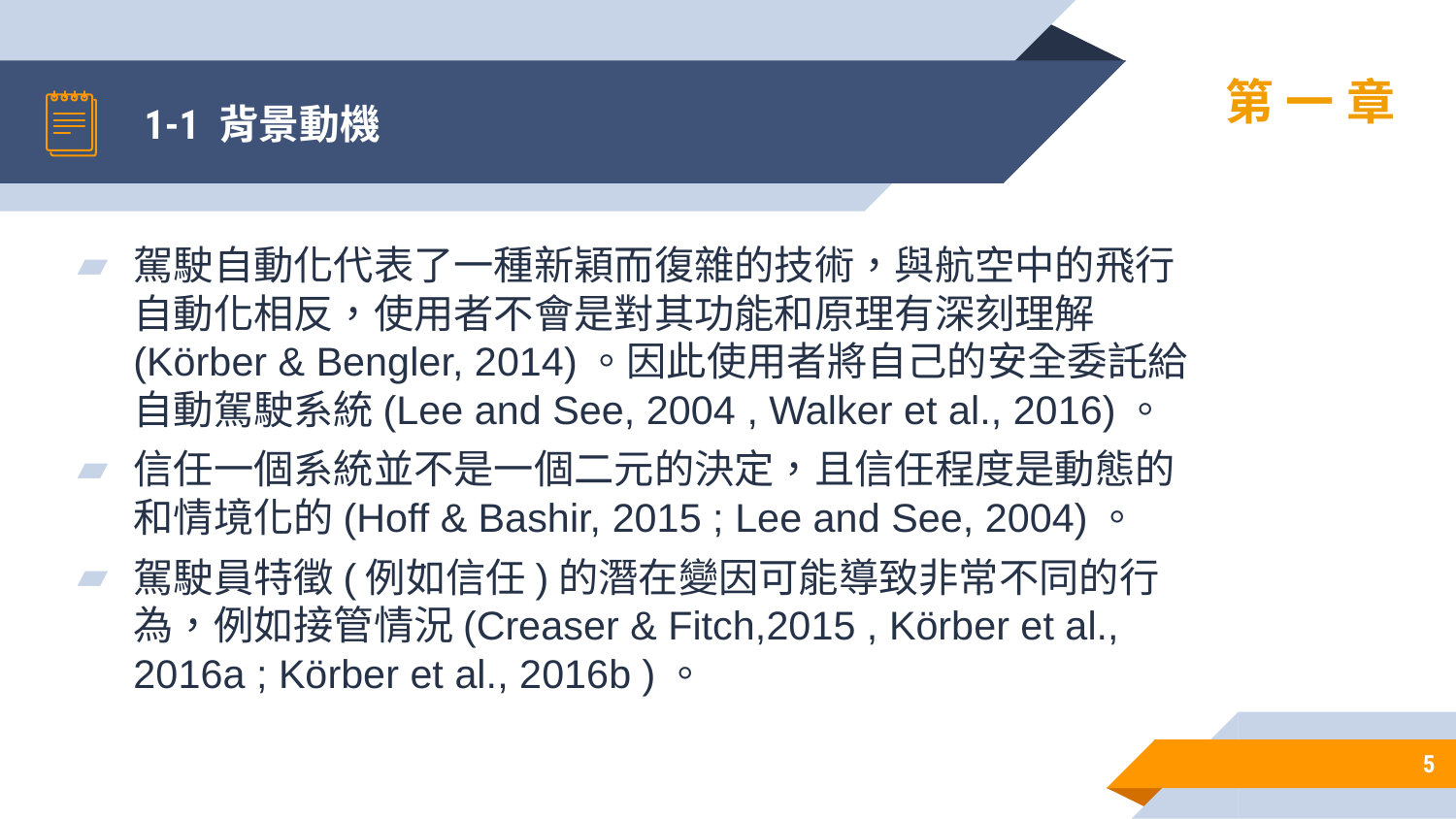

# 1-1 背景動機
第一章

駕駛自動化代表了一種新穎而復雜的技術，與航空中的飛行自動化相反，使用者不會是對其功能和原理有深刻理解(Körber & Bengler, 2014)。因此使用者將自己的安全委託給自動駕駛系統(Lee and See, 2004 , Walker et al., 2016)。
信任一個系統並不是一個二元的決定，且信任程度是動態的和情境化的(Hoff & Bashir, 2015 ; Lee and See, 2004)。
駕駛員特徵(例如信任)的潛在變因可能導致非常不同的行為，例如接管情況(Creaser & Fitch,2015 , Körber et al., 2016a ; Körber et al., 2016b )。

5